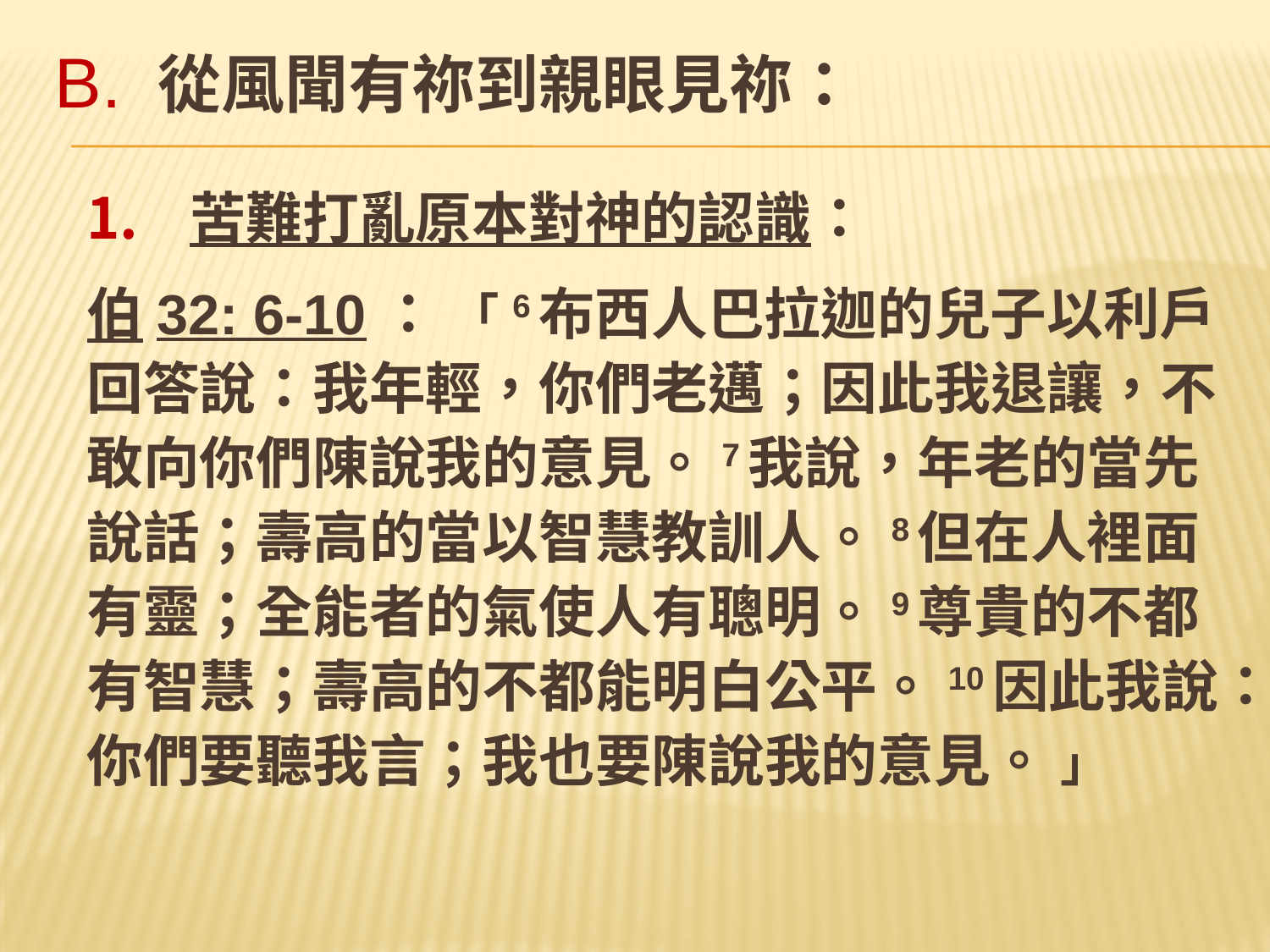

# B. 從風聞有祢到親眼見祢：
苦難打亂原本對神的認識：
伯32: 6-10： 「 6布西人巴拉迦的兒子以利戶回答說：我年輕，你們老邁；因此我退讓，不敢向你們陳說我的意見。7我說，年老的當先說話；壽高的當以智慧教訓人。8但在人裡面有靈；全能者的氣使人有聰明。9尊貴的不都有智慧；壽高的不都能明白公平。10因此我說：你們要聽我言；我也要陳說我的意見。 」